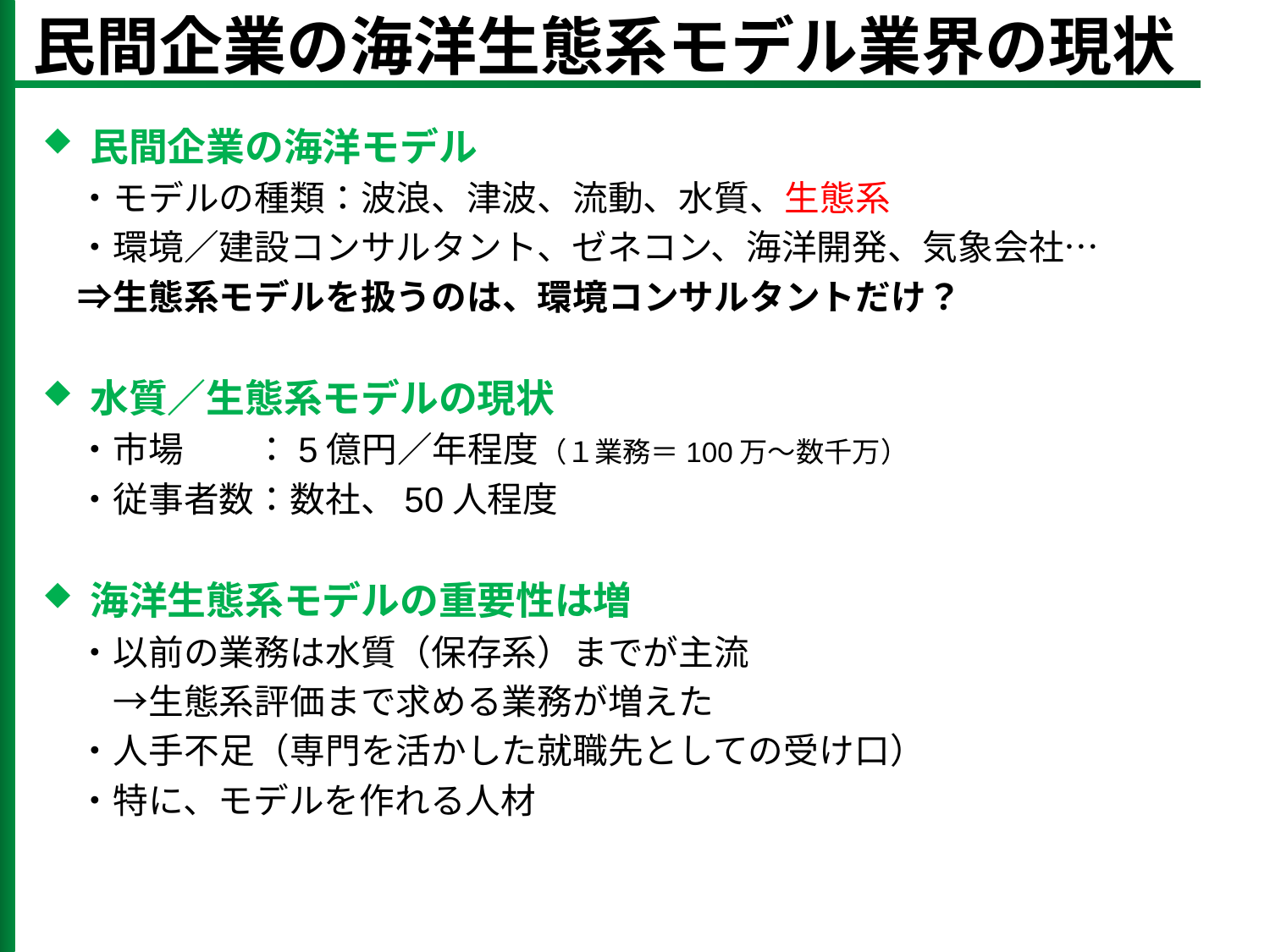

# 民間企業の海洋生態系モデル業界の現状
18
民間企業の海洋モデル
　・モデルの種類：波浪、津波、流動、水質、生態系
　・環境／建設コンサルタント、ゼネコン、海洋開発、気象会社…
　⇒生態系モデルを扱うのは、環境コンサルタントだけ？

水質／生態系モデルの現状
　・市場　　：5億円／年程度（１業務＝100万～数千万）
　・従事者数：数社、50人程度

海洋生態系モデルの重要性は増
　・以前の業務は水質（保存系）までが主流
　　→生態系評価まで求める業務が増えた
　・人手不足（専門を活かした就職先としての受け口）
　・特に、モデルを作れる人材